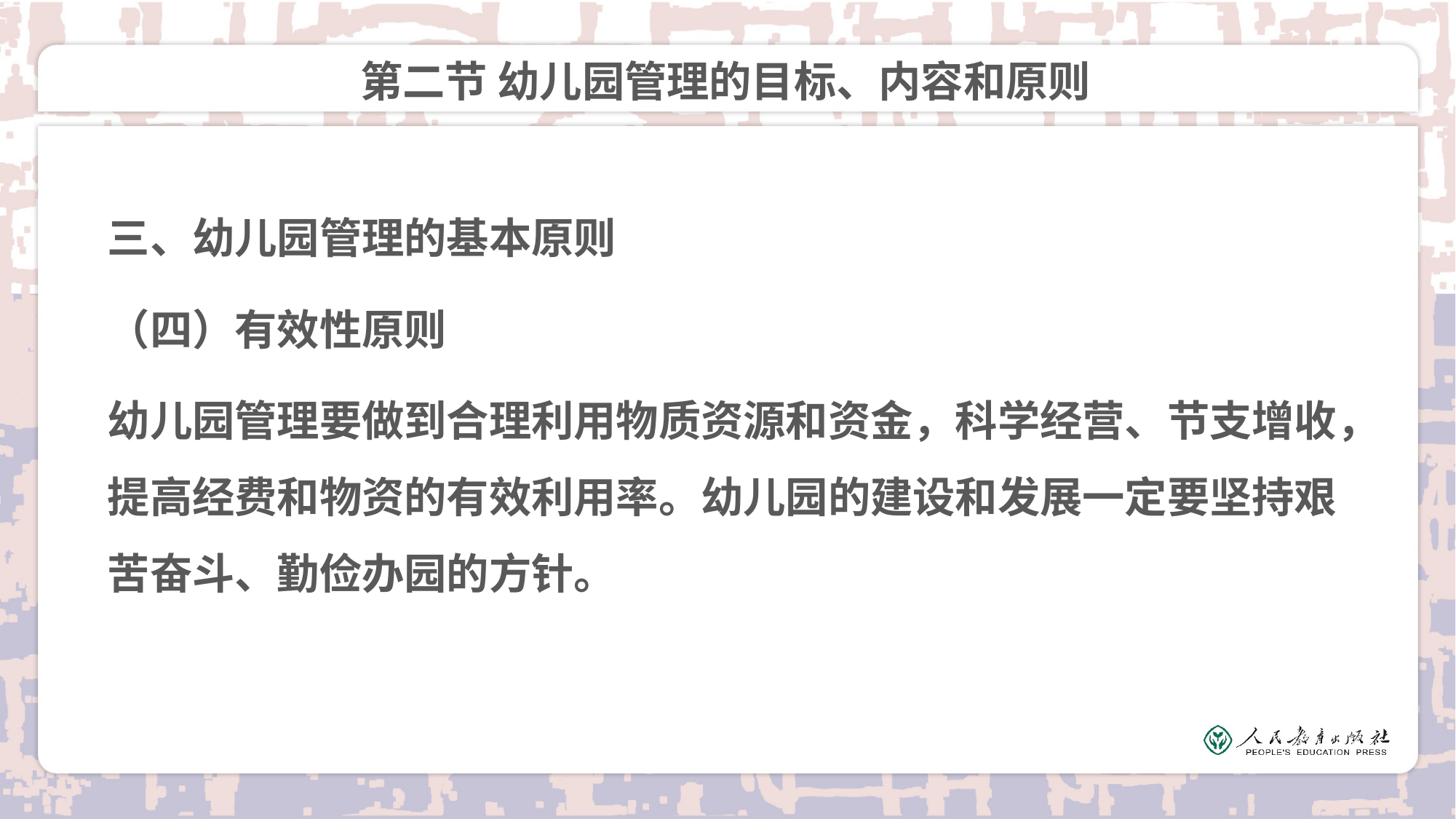

# 第二节 幼儿园管理的目标、内容和原则
三、幼儿园管理的基本原则
（四）有效性原则
幼儿园管理要做到合理利用物质资源和资金，科学经营、节支增收，提高经费和物资的有效利用率。幼儿园的建设和发展一定要坚持艰苦奋斗、勤俭办园的方针。